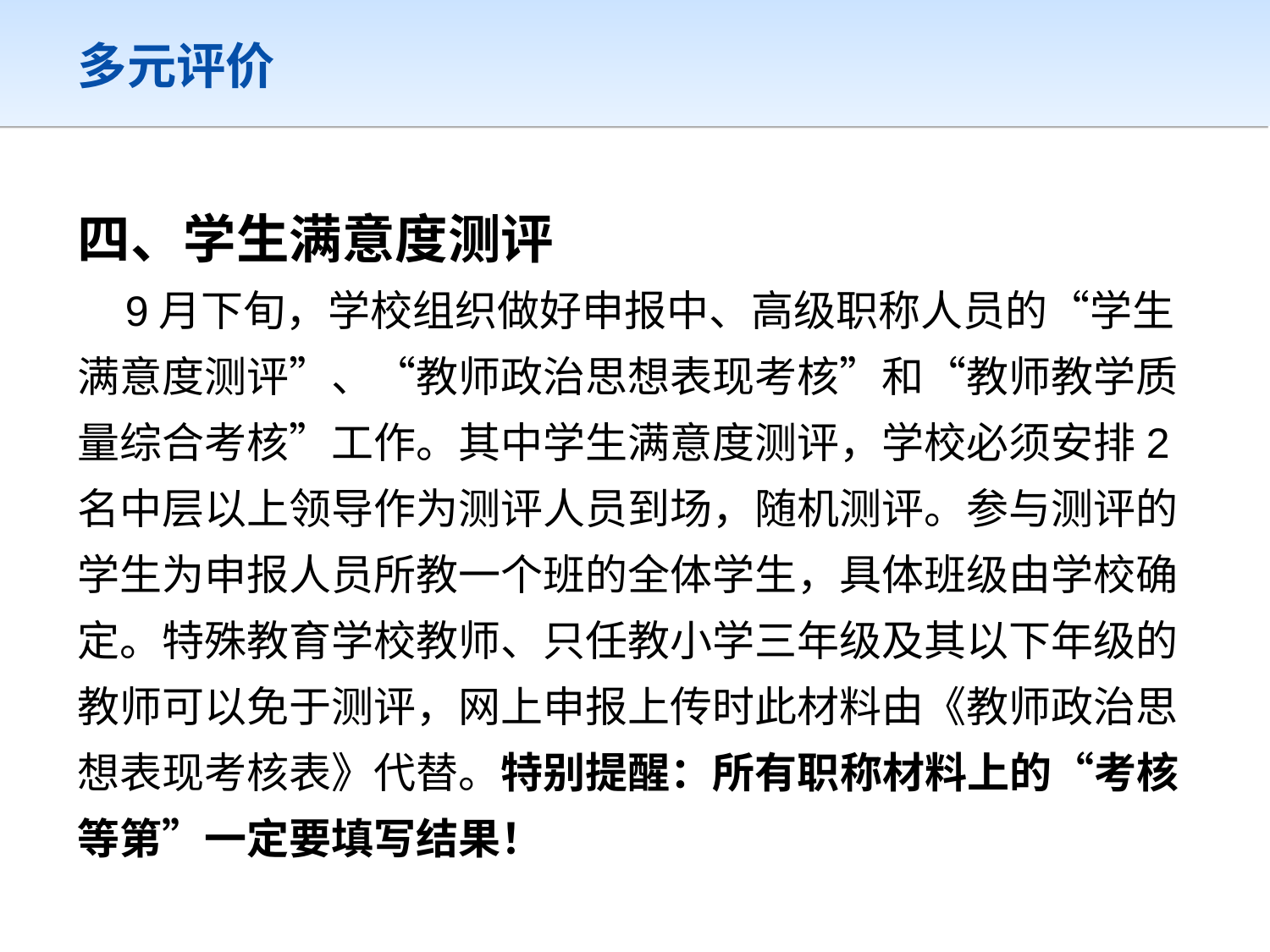

# 多元评价
四、学生满意度测评
    9月下旬，学校组织做好申报中、高级职称人员的“学生满意度测评”、“教师政治思想表现考核”和“教师教学质量综合考核”工作。其中学生满意度测评，学校必须安排2名中层以上领导作为测评人员到场，随机测评。参与测评的学生为申报人员所教一个班的全体学生，具体班级由学校确定。特殊教育学校教师、只任教小学三年级及其以下年级的教师可以免于测评，网上申报上传时此材料由《教师政治思想表现考核表》代替。特别提醒：所有职称材料上的“考核等第”一定要填写结果！